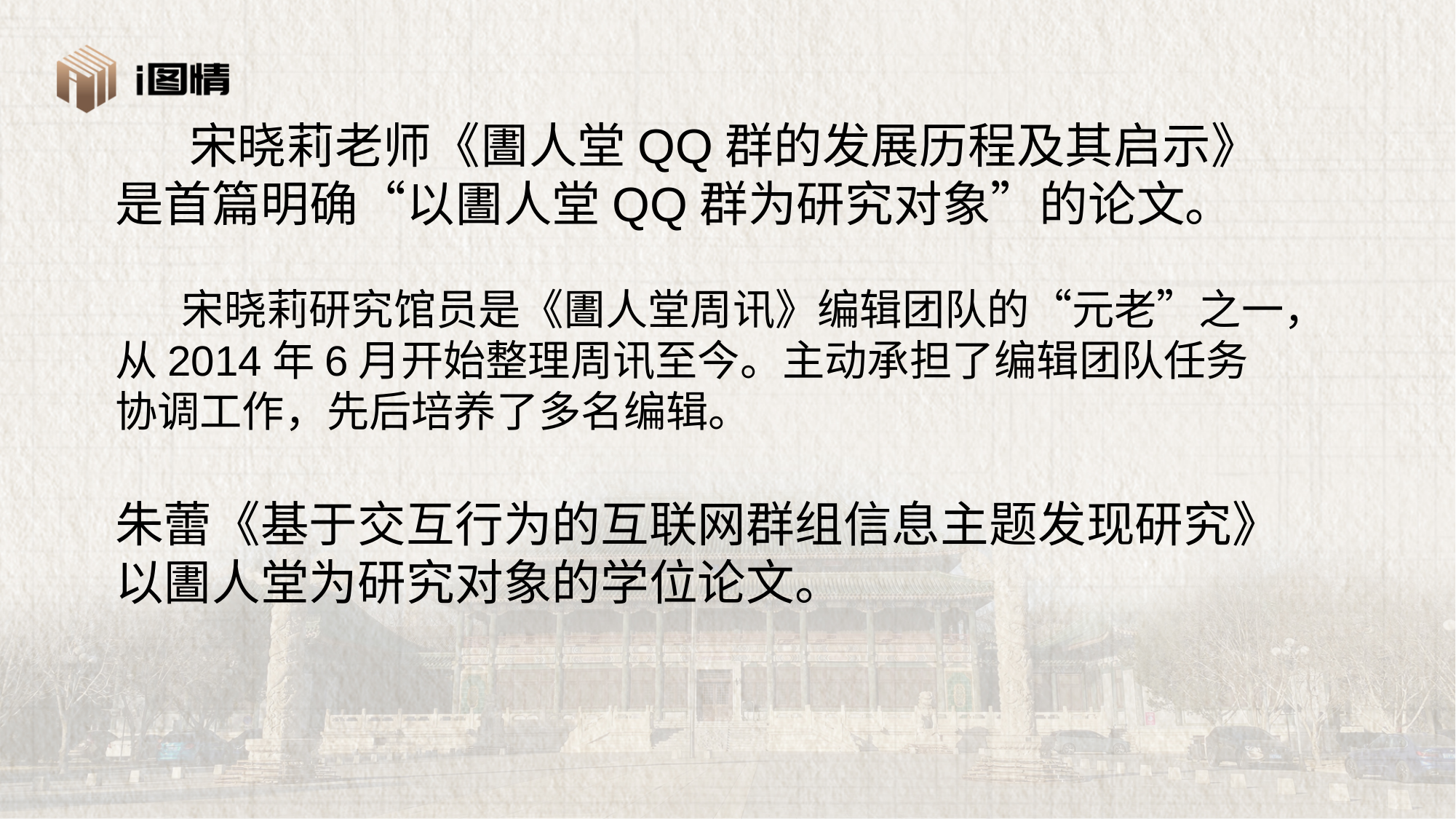

宋晓莉老师《圕人堂QQ群的发展历程及其启示》是首篇明确“以圕人堂QQ群为研究对象”的论文。

      宋晓莉研究馆员是《圕人堂周讯》编辑团队的“元老”之一，从2014年6月开始整理周讯至今。主动承担了编辑团队任务协调工作，先后培养了多名编辑。

朱蕾《基于交互行为的互联网群组信息主题发现研究》以圕人堂为研究对象的学位论文。
40